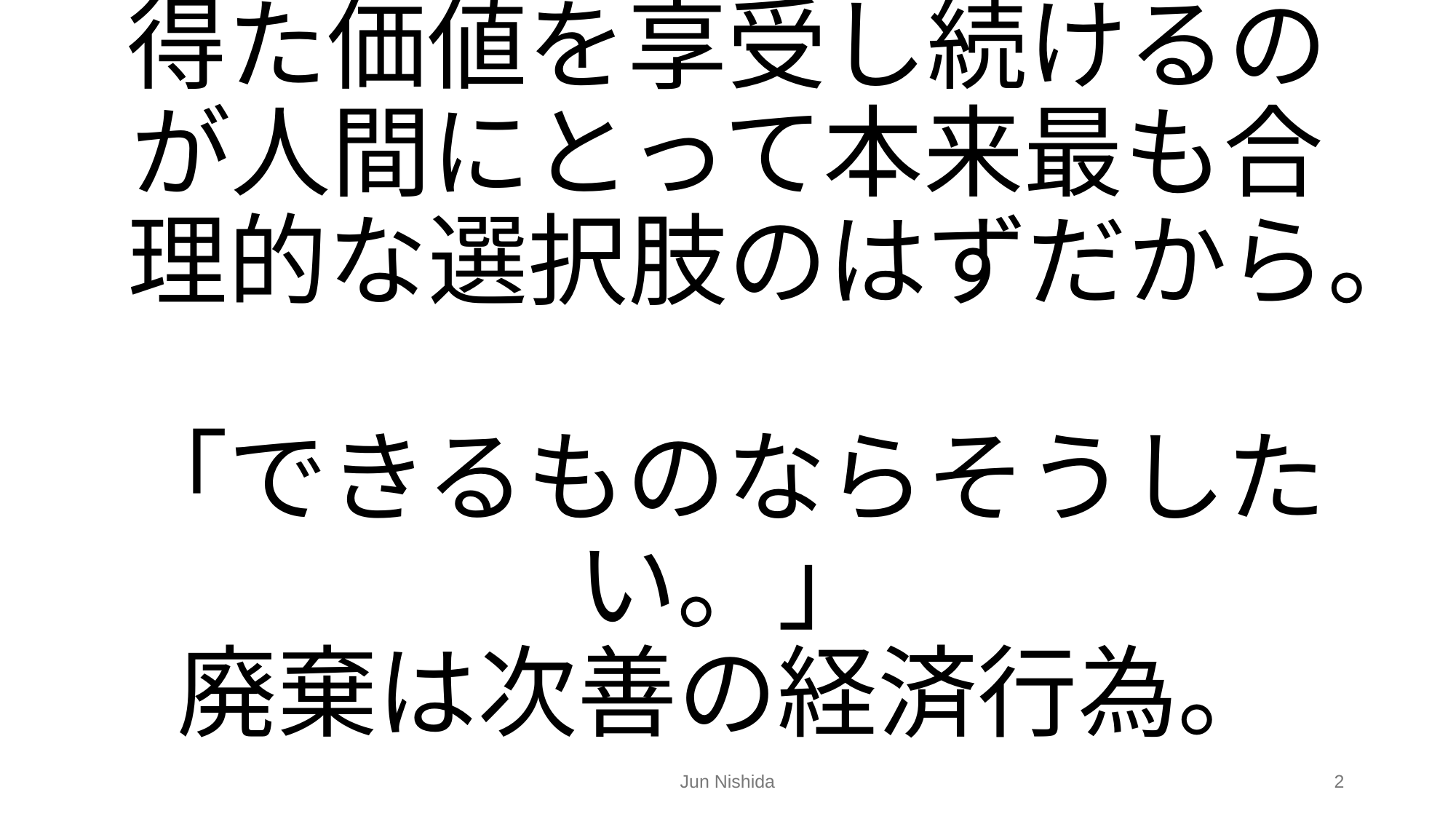

# 得た価値を享受し続けるのが人間にとって本来最も合理的な選択肢のはずだから。 「できるものならそうしたい。」 廃棄は次善の経済行為。
Jun Nishida
2